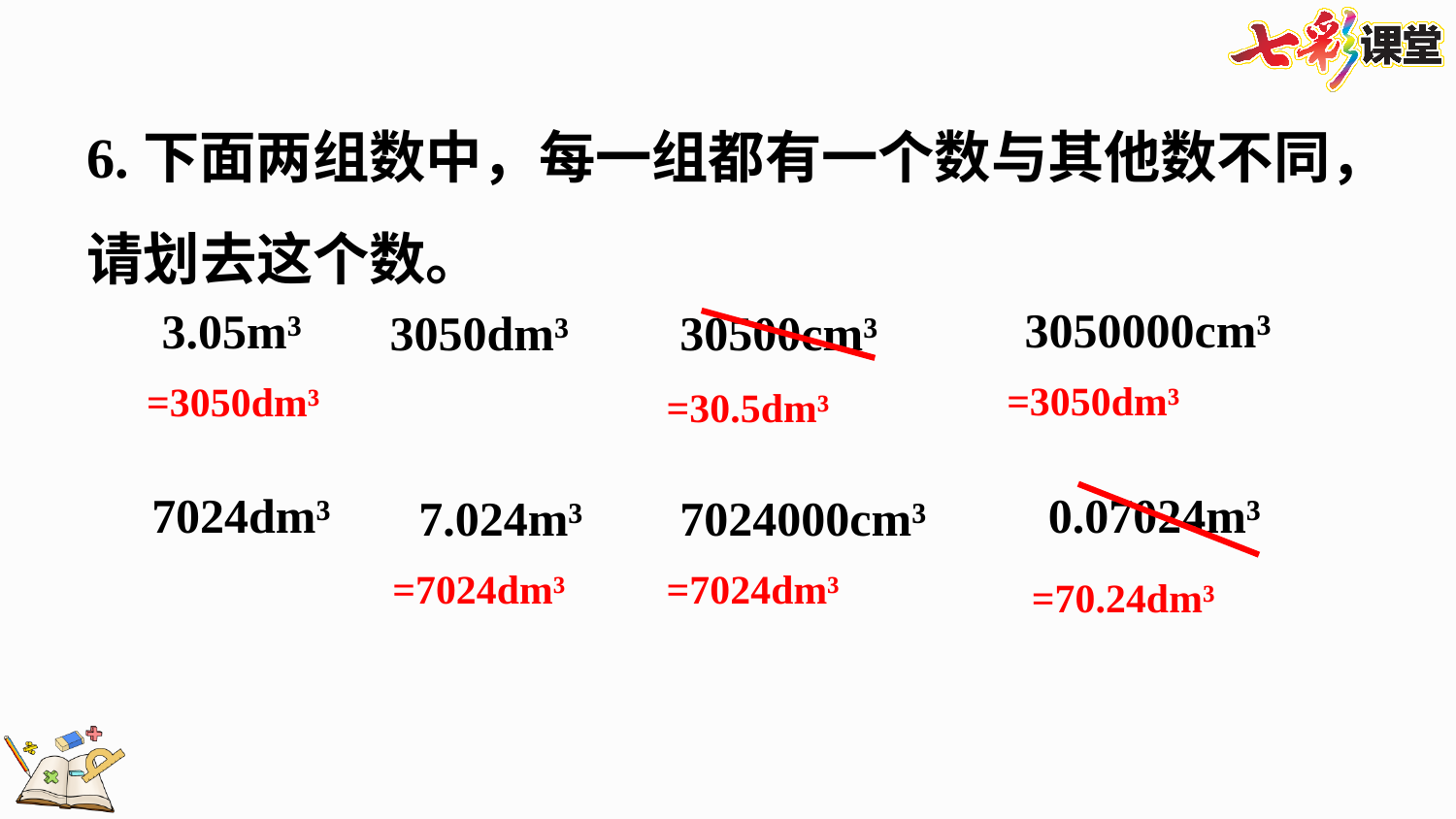

6.下面两组数中，每一组都有一个数与其他数不同，请划去这个数。
3050000cm³
3.05m³
3050dm³
30500cm³

=3050dm³
=3050dm³
=30.5dm³
0.07024m³
7024dm³
7.024m³
7024000cm³

=7024dm³
=7024dm³
=70.24dm³